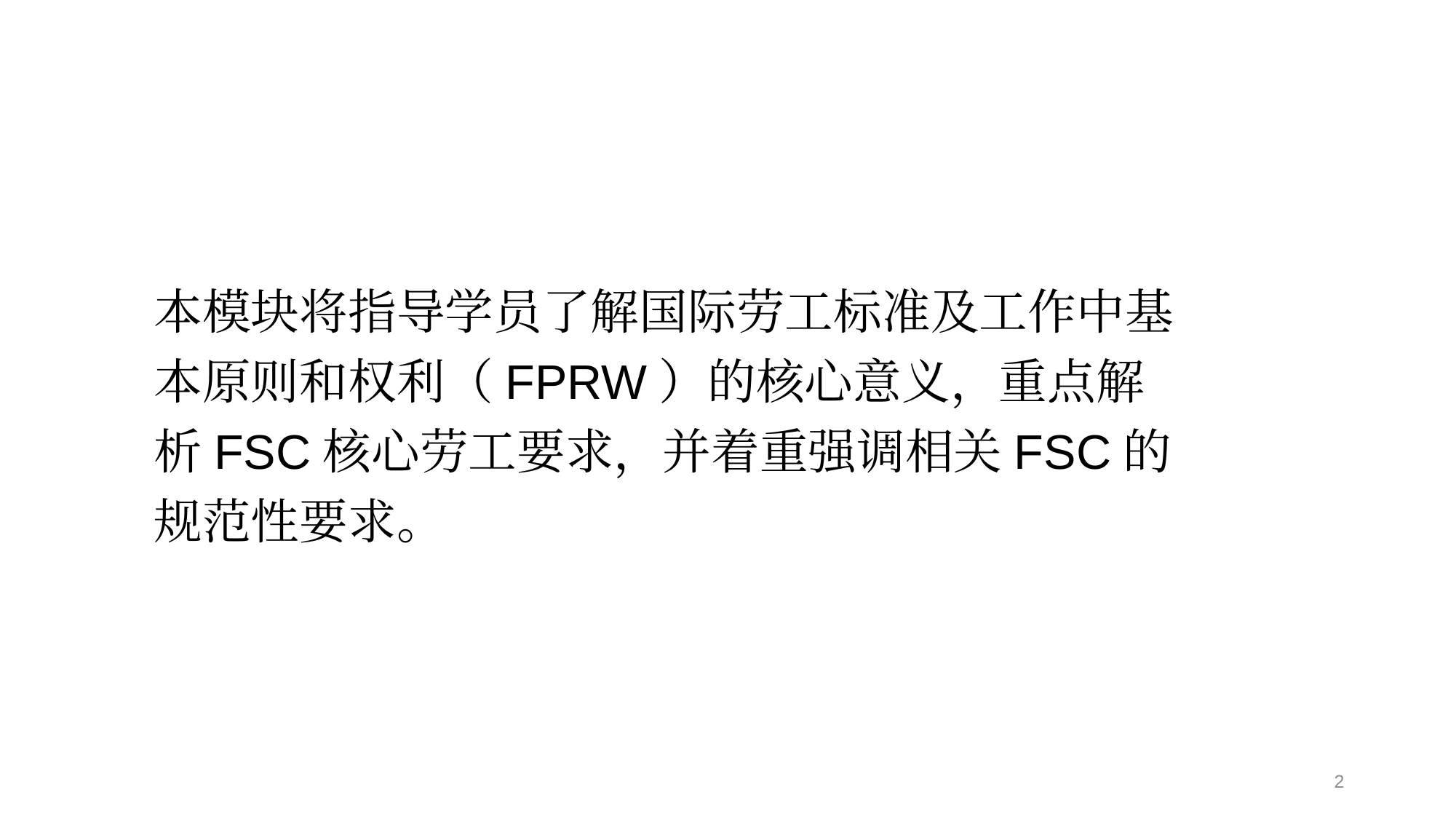

本模块将指导学员了解国际劳工标准及工作中基本原则和权利（FPRW）的核心意义，重点解析FSC核心劳工要求，并着重强调相关FSC的规范性要求。
2